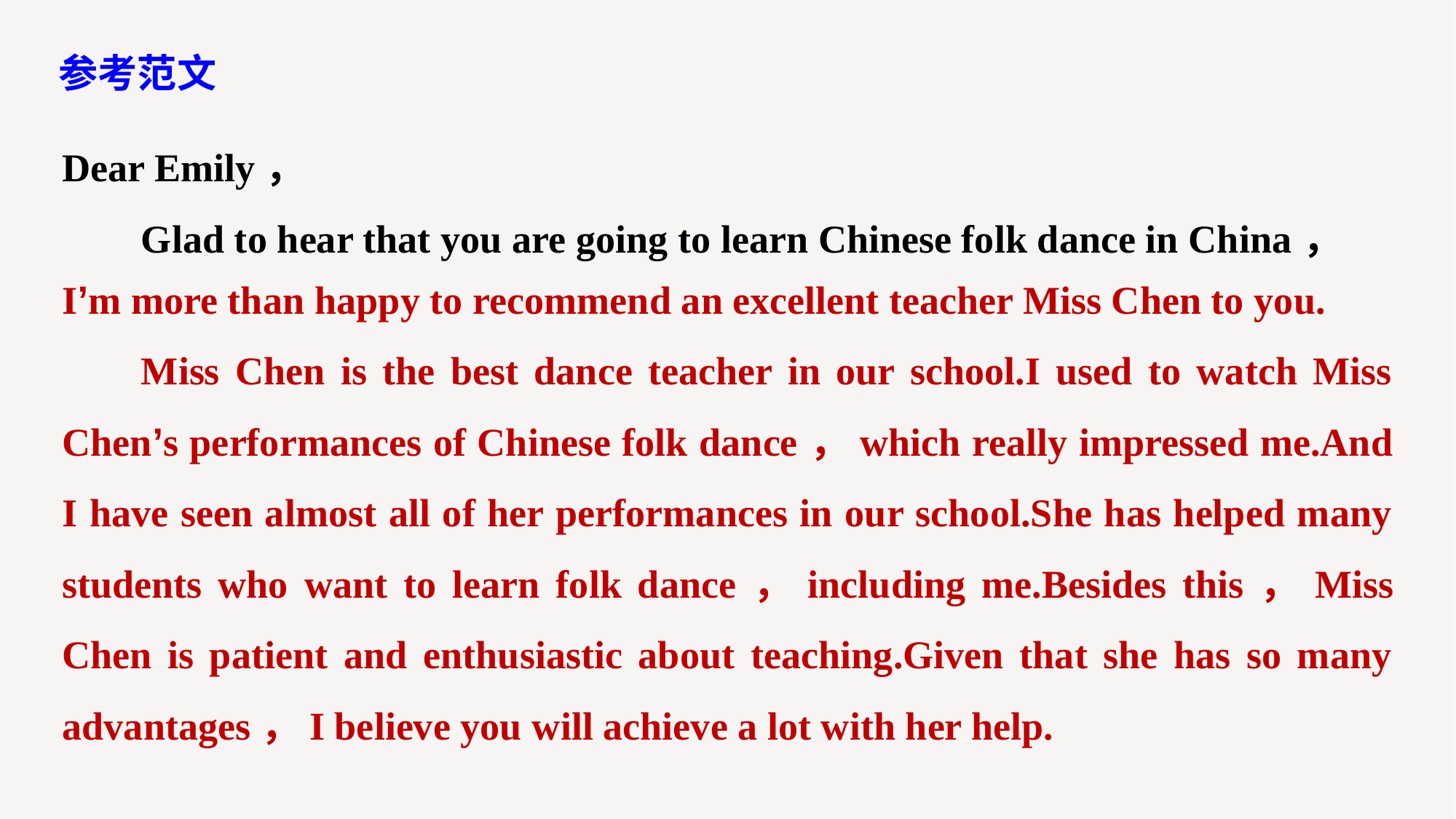

参考范文
Dear Emily，
Glad to hear that you are going to learn Chinese folk dance in China，

I’m more than happy to recommend an excellent teacher Miss Chen to you.
Miss Chen is the best dance teacher in our school.I used to watch Miss Chen’s performances of Chinese folk dance，which really impressed me.And I have seen almost all of her performances in our school.She has helped many students who want to learn folk dance，including me.Besides this，Miss Chen is patient and enthusiastic about teaching.Given that she has so many advantages，I believe you will achieve a lot with her help.